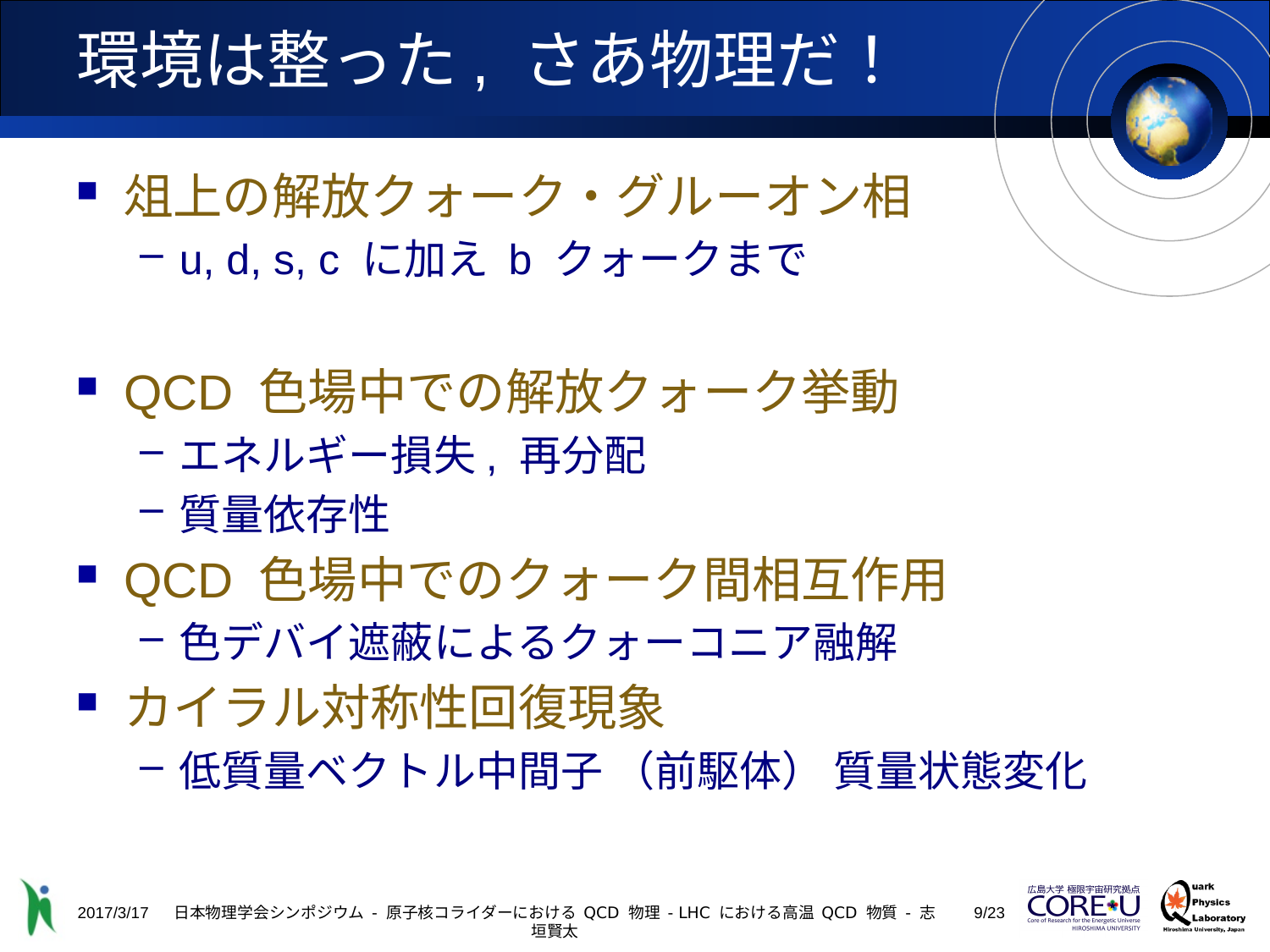

# 環境は整った, さあ物理だ！
俎上の解放クォーク・グルーオン相
u, d, s, c に加え b クォークまで

QCD 色場中での解放クォーク挙動
エネルギー損失, 再分配
質量依存性
QCD 色場中でのクォーク間相互作用
色デバイ遮蔽によるクォーコニア融解
カイラル対称性回復現象
低質量ベクトル中間子 （前駆体） 質量状態変化
2017/3/17
日本物理学会シンポジウム - 原子核コライダーにおける QCD 物理 - LHC における高温 QCD 物質 - 志垣賢太
9/23